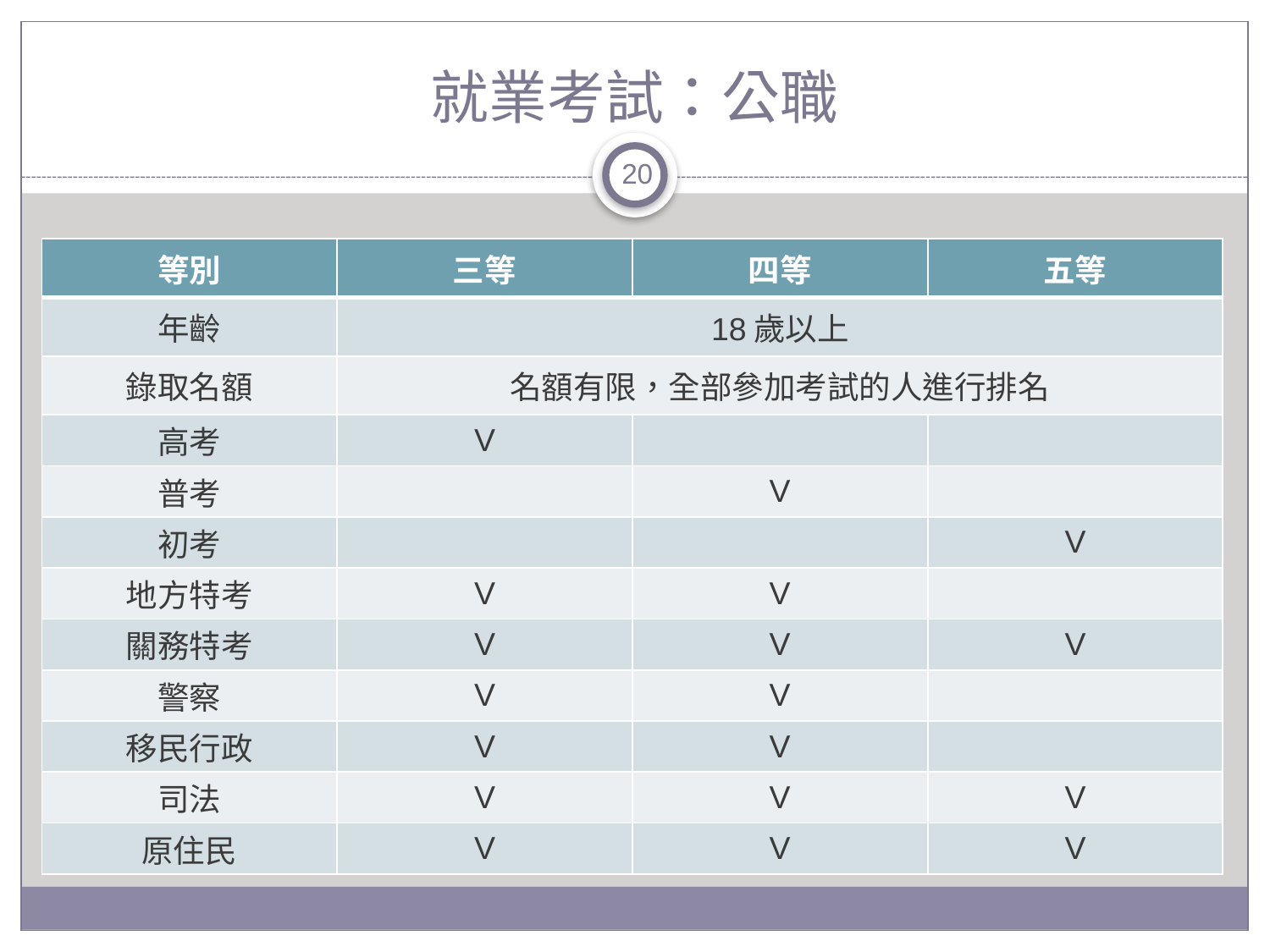

# 就業考試：公職
20
| 等別 | 三等 | 四等 | 五等 |
| --- | --- | --- | --- |
| 年齡 | 18歲以上 |  |  |
| 錄取名額 | 名額有限，全部參加考試的人進行排名 |  |  |
| 高考 | V |  |  |
| 普考 |  | V |  |
| 初考 |  |  | V |
| 地方特考 | V | V |  |
| 關務特考 | V | V | V |
| 警察 | V | V |  |
| 移民行政 | V | V |  |
| 司法 | V | V | V |
| 原住民 | V | V | V |